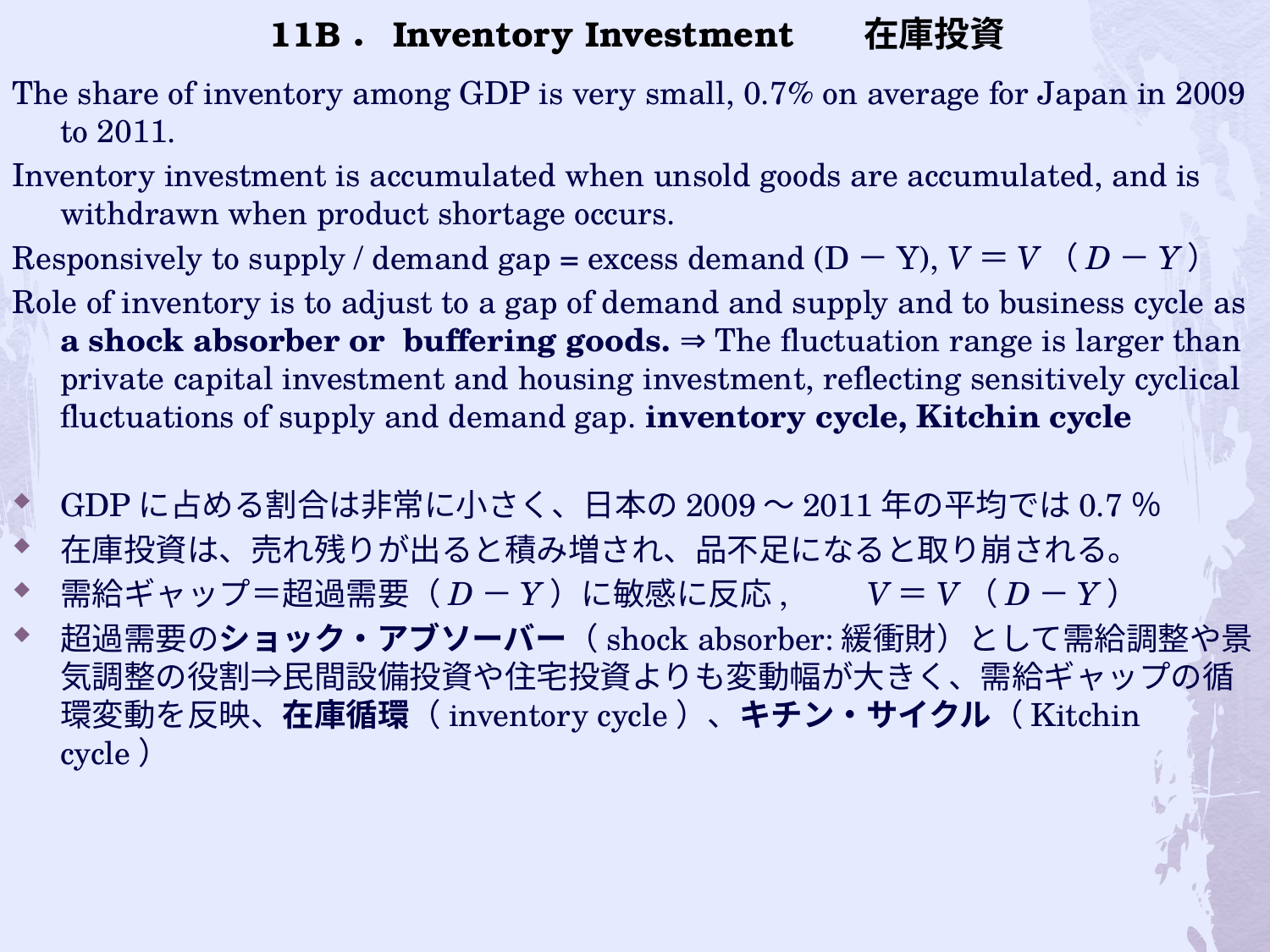

# 11B．Inventory Investment     在庫投資
The share of inventory among GDP is very small, 0.7% on average for Japan in 2009 to 2011.
Inventory investment is accumulated when unsold goods are accumulated, and is withdrawn when product shortage occurs.
Responsively to supply / demand gap = excess demand (D－Y), V＝V（D－Y）
Role of inventory is to adjust to a gap of demand and supply and to business cycle as a shock absorber or  buffering goods. ⇒ The fluctuation range is larger than private capital investment and housing investment, reflecting sensitively cyclical fluctuations of supply and demand gap. inventory cycle, Kitchin cycle

GDPに占める割合は非常に小さく、日本の2009～2011年の平均では0.7％
在庫投資は、売れ残りが出ると積み増され、品不足になると取り崩される。
需給ギャップ＝超過需要（D－Y）に敏感に反応,　　V＝V（D－Y）
超過需要のショック・アブソーバー（shock absorber:緩衝財）として需給調整や景気調整の役割⇒民間設備投資や住宅投資よりも変動幅が大きく、需給ギャップの循環変動を反映、在庫循環（inventory cycle）、キチン・サイクル（Kitchin cycle）